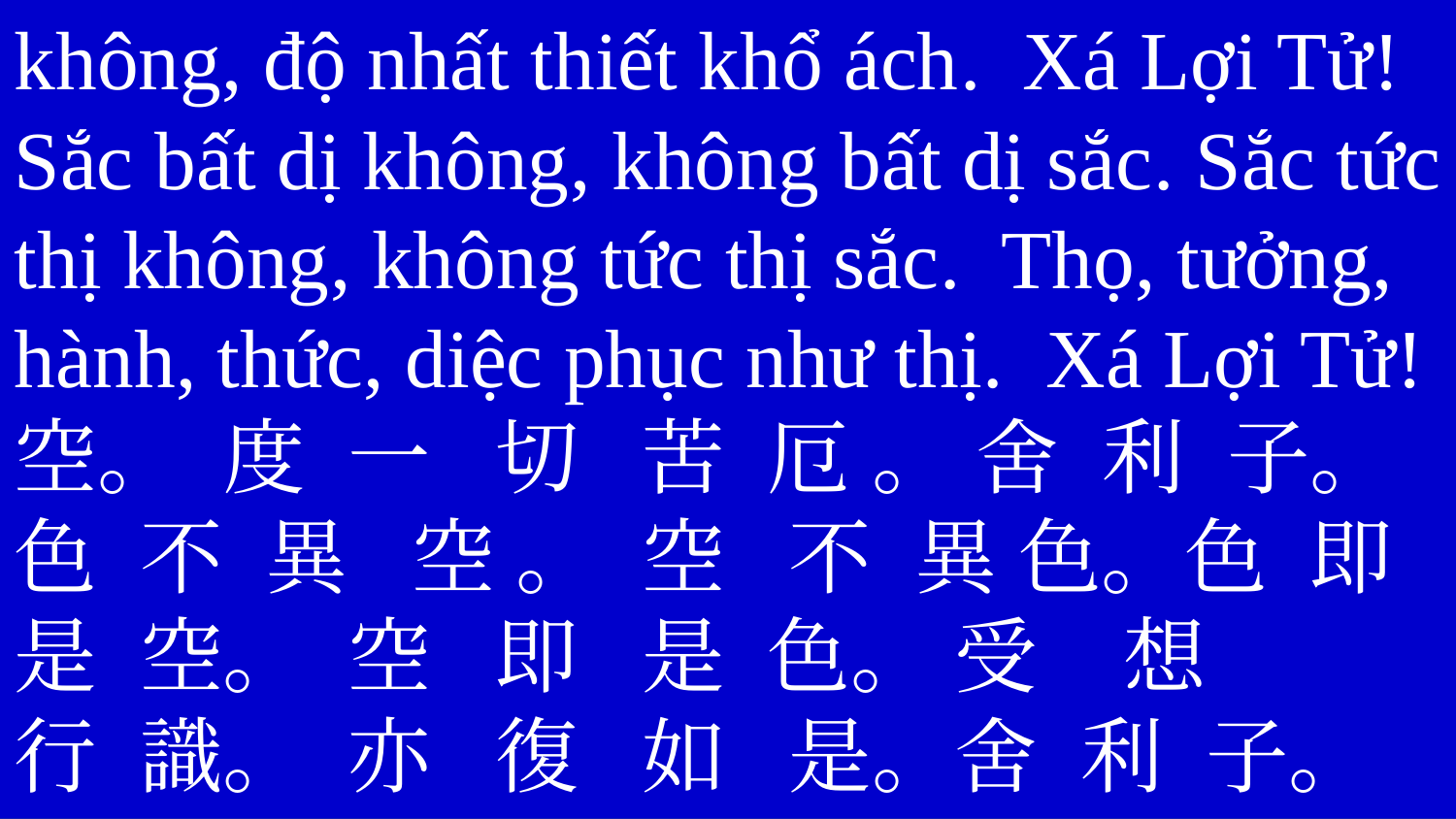

không, độ nhất thiết khổ ách.  Xá Lợi Tử!
Sắc bất dị không, không bất dị sắc. Sắc tức
thị không, không tức thị sắc.  Thọ, tưởng,
hành, thức, diệc phục như thị.  Xá Lợi Tử!
空。  度  一   切   苦  厄 。 舍  利  子。
色  不  異   空 。  空   不  異 色。色  即
是  空。  空   即   是  色。 受    想
行  識。  亦   復   如   是。舍  利  子。